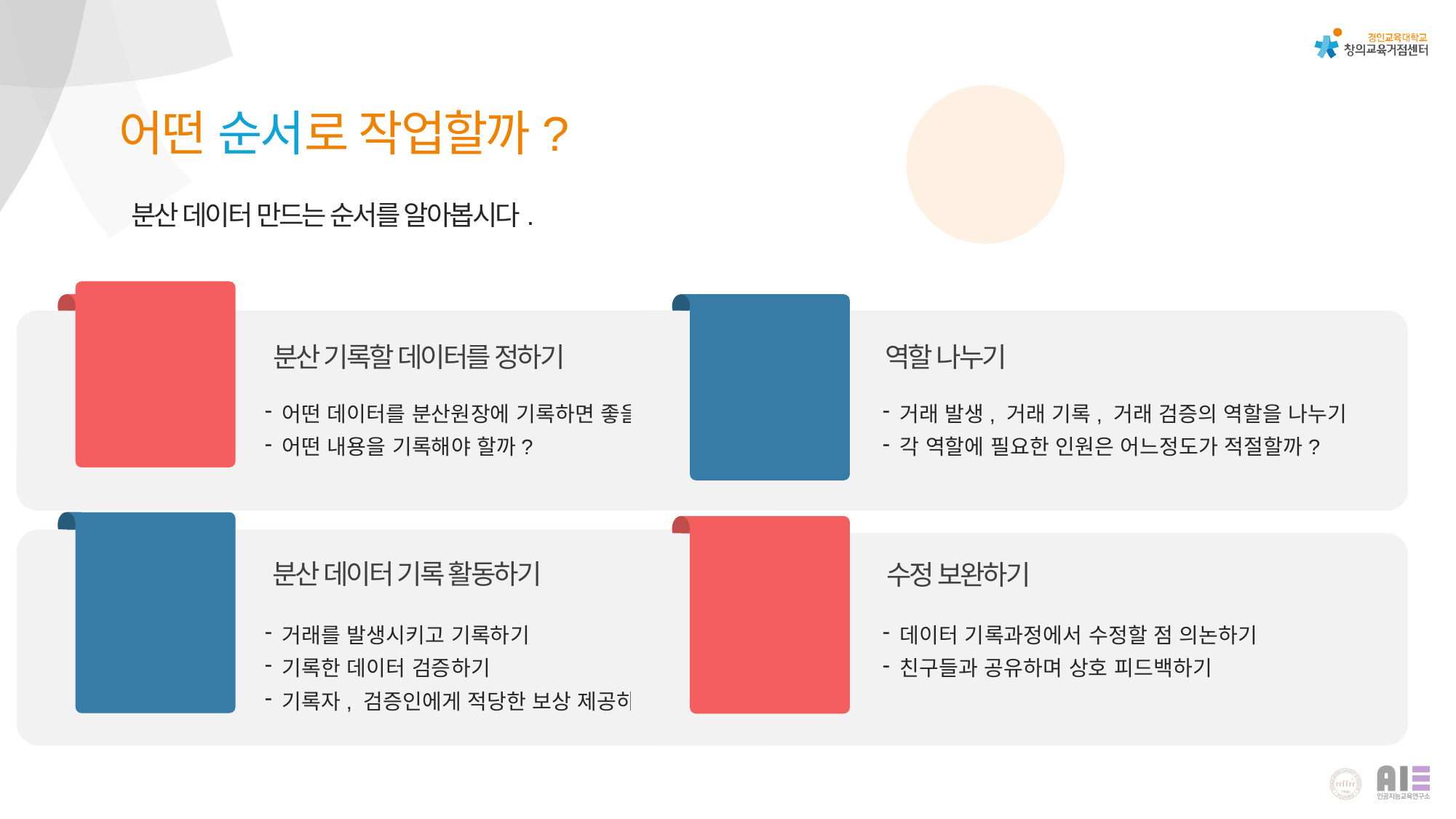

어떤 순서로 작업할까?
분산 데이터 만드는 순서를 알아봅시다.
01

분산 기록할 데이터를 정하기
어떤 데이터를 분산원장에 기록하면 좋을까?
어떤 내용을 기록해야 할까?

02

역할 나누기
거래 발생, 거래 기록, 거래 검증의 역할을 나누기
각 역할에 필요한 인원은 어느정도가 적절할까?

03

분산 데이터 기록 활동하기
거래를 발생시키고 기록하기
기록한 데이터 검증하기
기록자, 검증인에게 적당한 보상 제공하기

04

수정 보완하기
데이터 기록과정에서 수정할 점 의논하기
친구들과 공유하며 상호 피드백하기